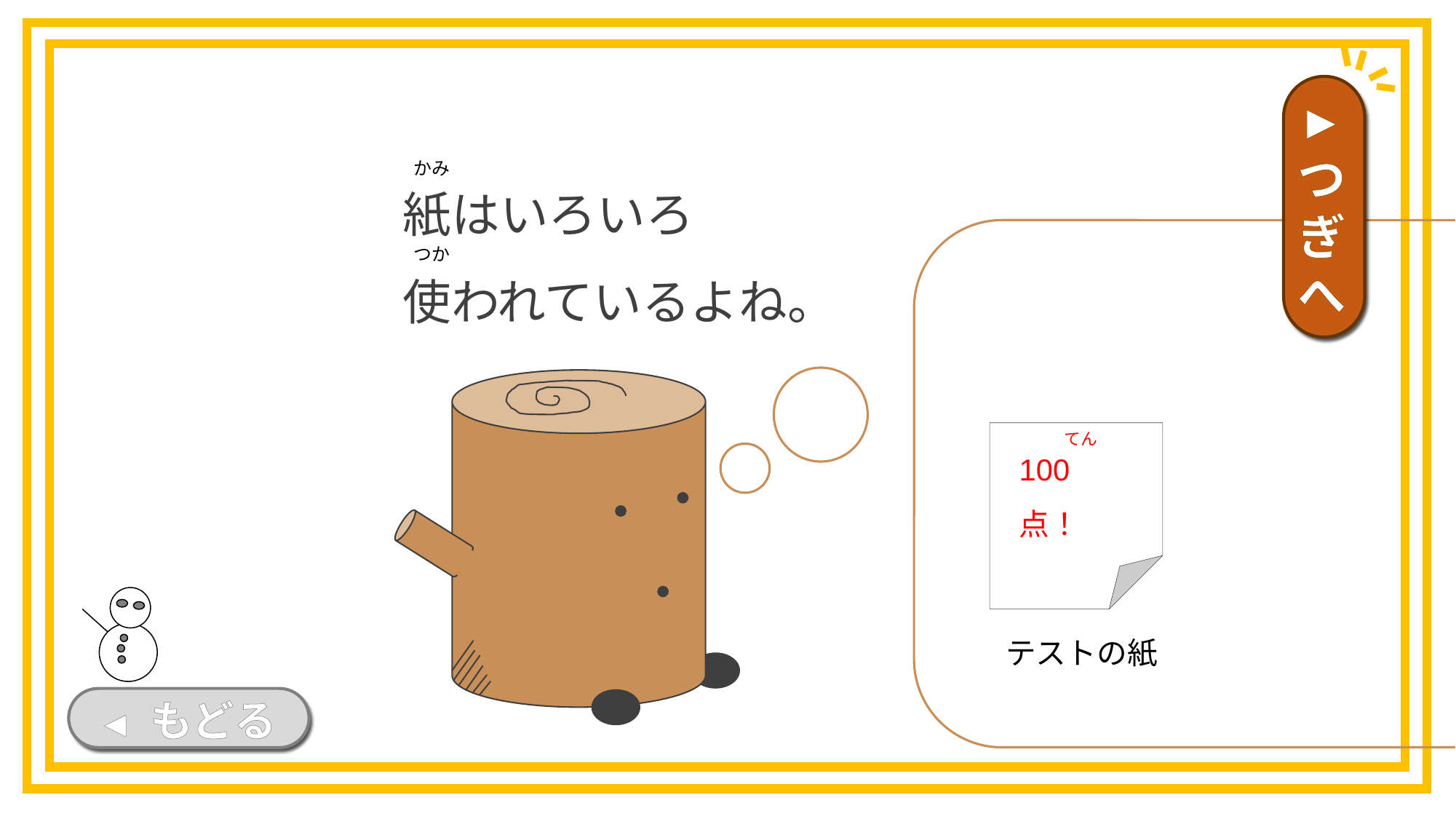

►つぎへ
紙はいろいろ
使われているよね。
かみ

つか

てん
100点！

テストの紙

◄ もどる